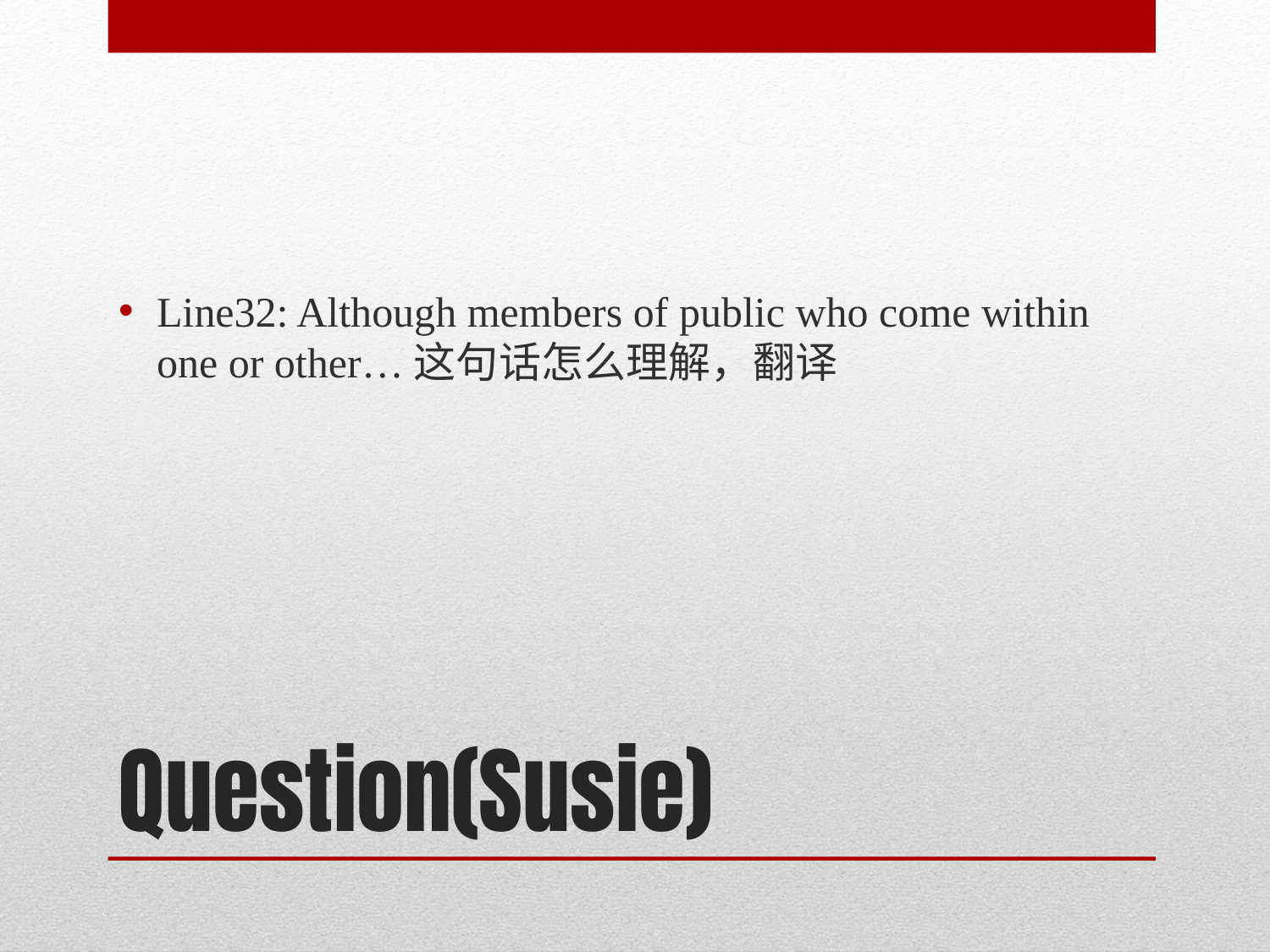

Line32: Although members of public who come within one or other…这句话怎么理解，翻译

# Question(Susie)